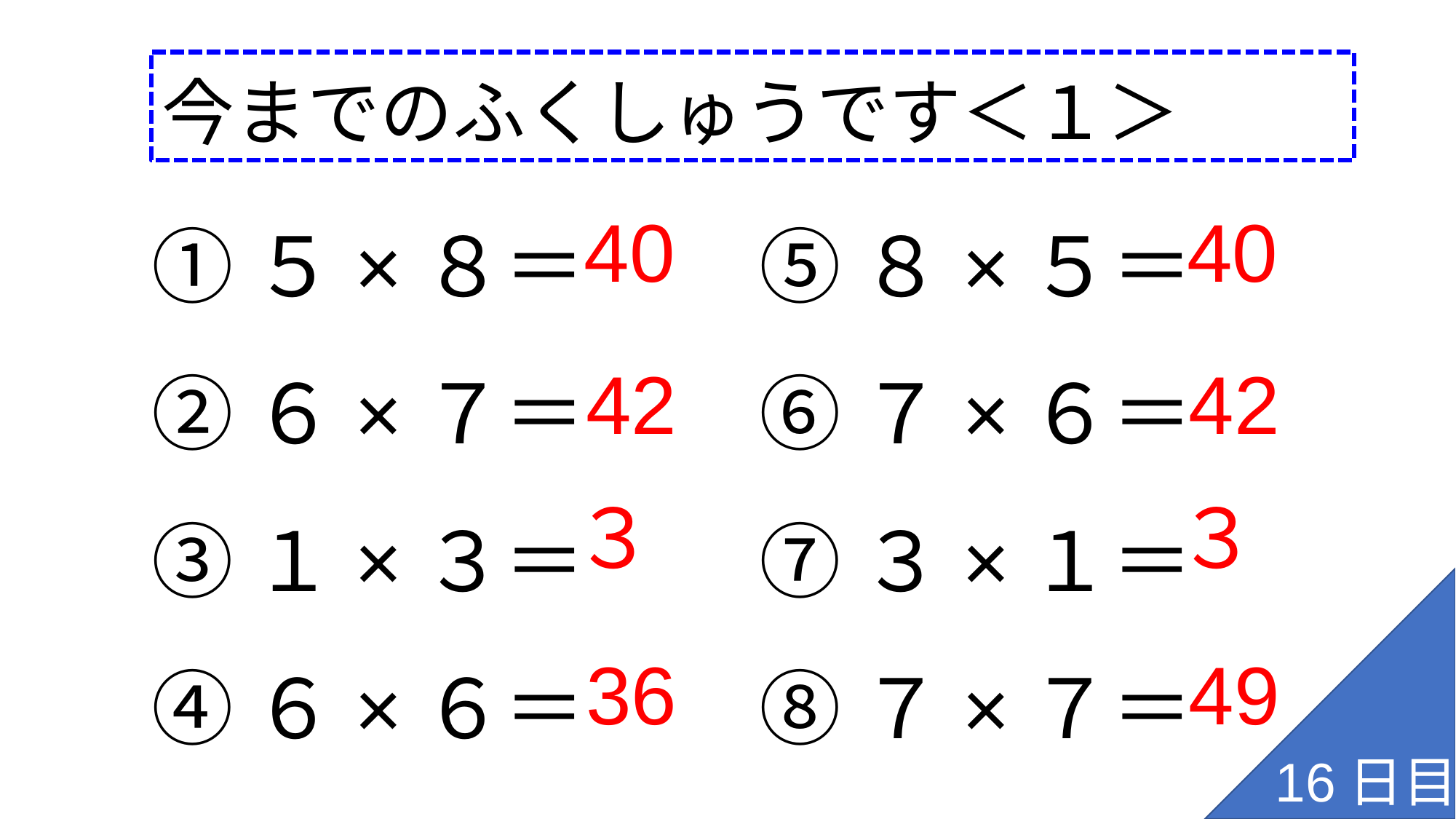

今までのふくしゅうです＜１＞
①５×８＝
②６×７＝
③１×３＝
④６×６＝
⑤８×５＝
⑥７×６＝
⑦３×１＝
⑧７×７＝
40
40
42
42
３
３

36
49
16日目